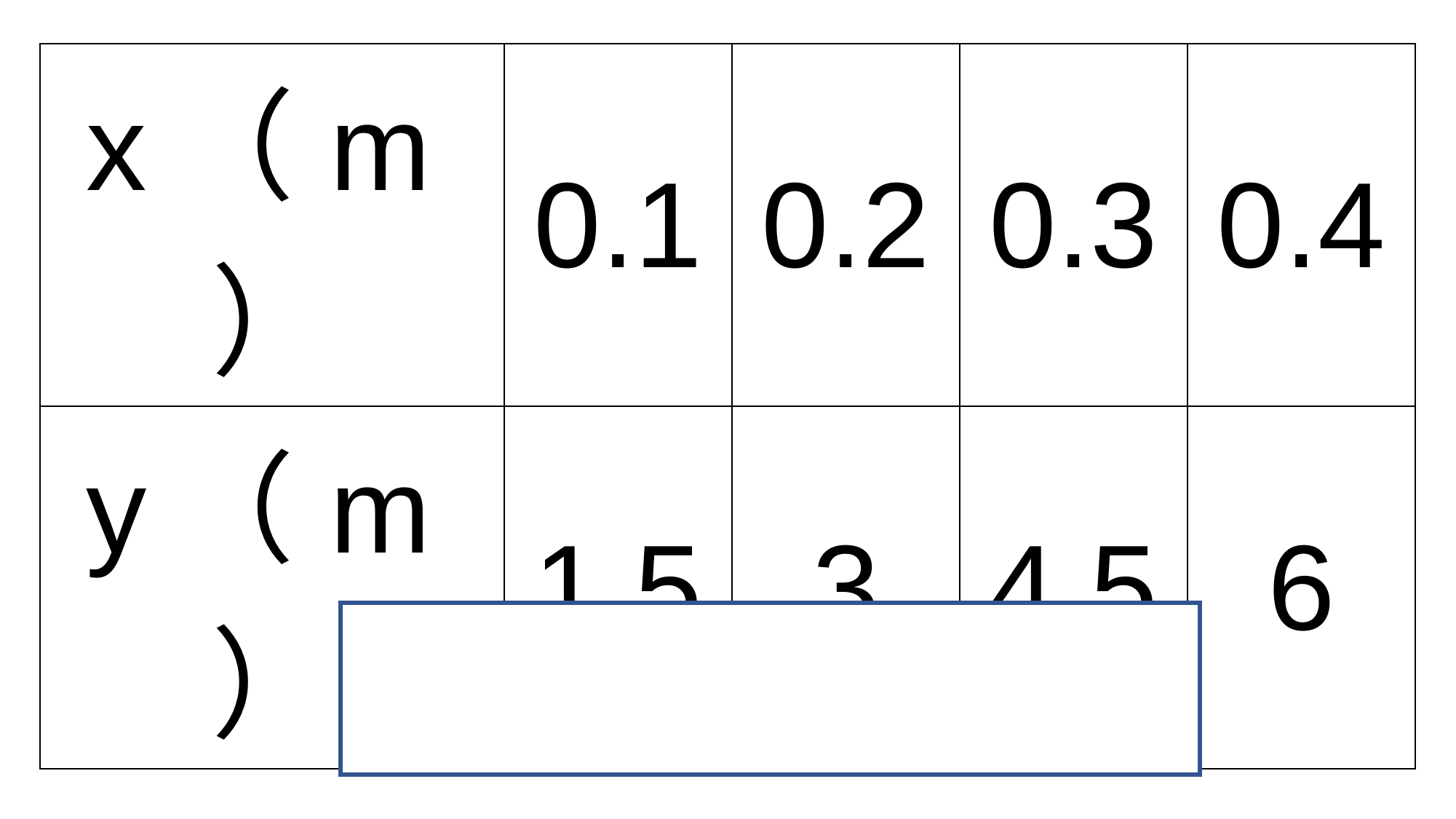

| x（m） | 0.1 | 0.2 | 0.3 | 0.4 |
| --- | --- | --- | --- | --- |
| y（m） | 1.5 | 3 | 4.5 | 6 |

比例している
どちらでもない
反比例